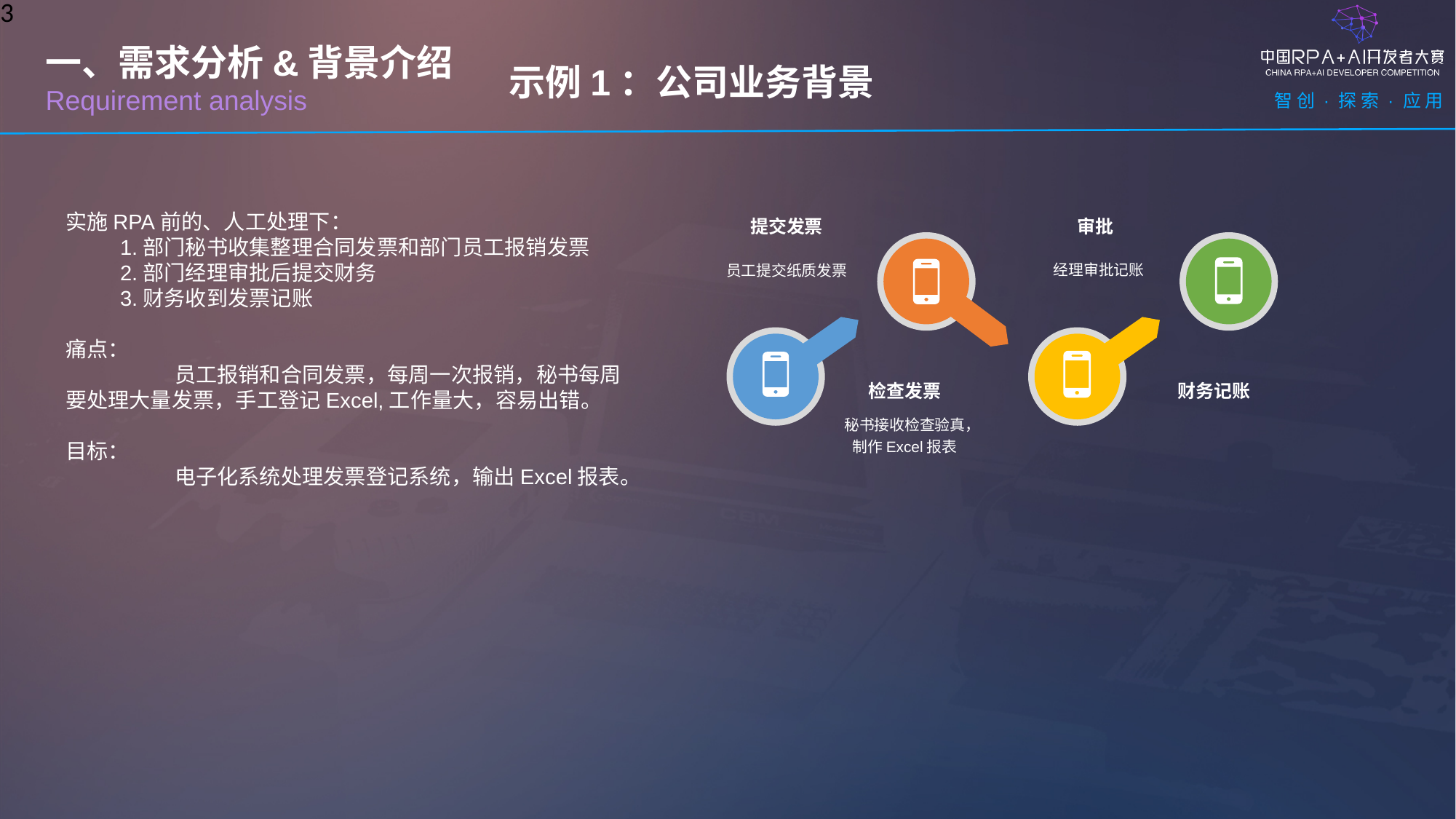

3
示例1：公司业务背景
一、需求分析&背景介绍
Requirement analysis
实施RPA前的、人工处理下：
1.部门秘书收集整理合同发票和部门员工报销发票
2.部门经理审批后提交财务
3.财务收到发票记账

痛点：
	员工报销和合同发票，每周一次报销，秘书每周要处理大量发票，手工登记Excel,工作量大，容易出错。

目标：
	电子化系统处理发票登记系统，输出Excel报表。
提交发票
员工提交纸质发票
审批
经理审批记账

检查发票
财务记账
秘书接收检查验真，制作Excel报表